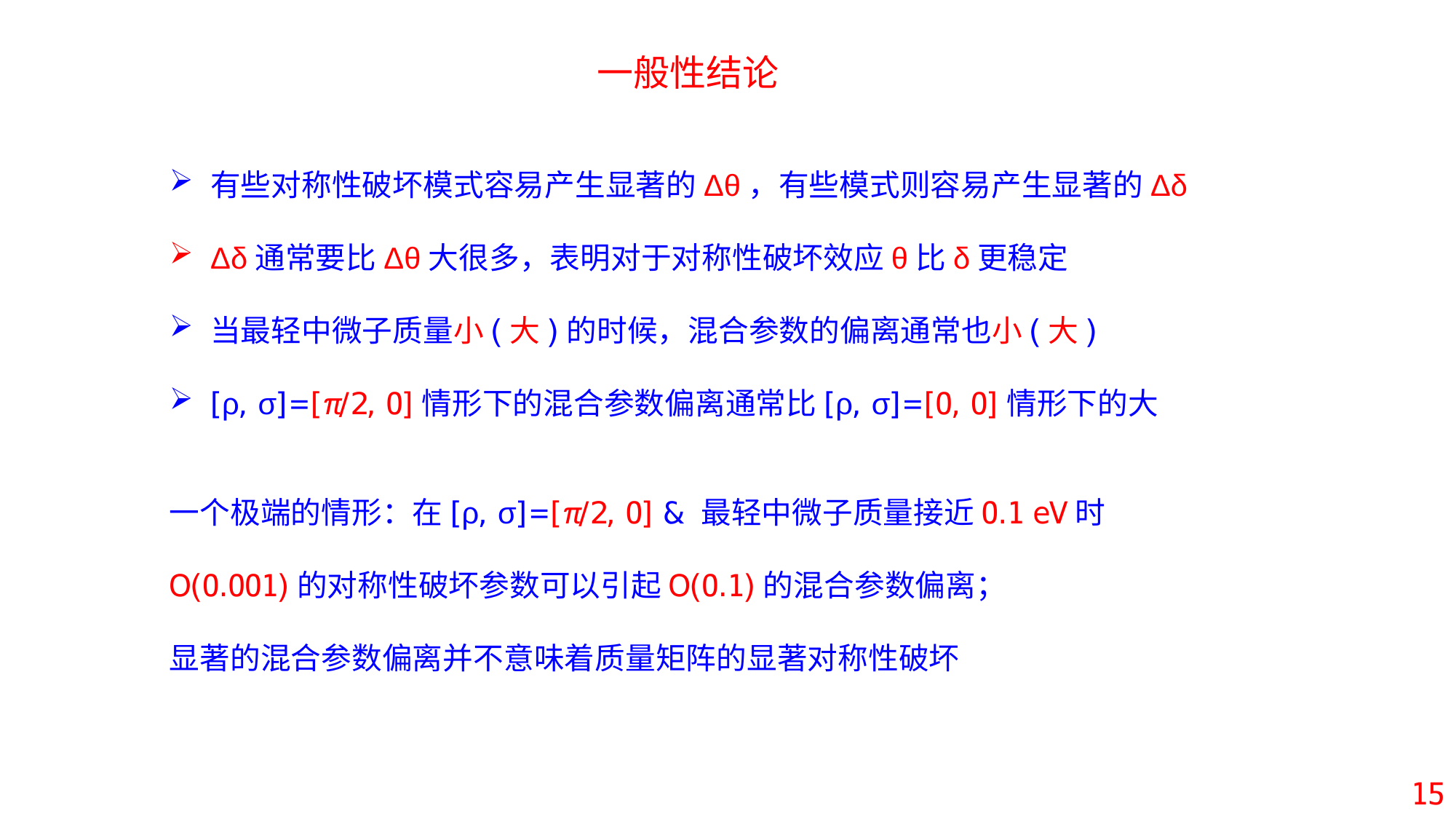

一般性结论
有些对称性破坏模式容易产生显著的Δθ，有些模式则容易产生显著的Δδ
Δδ通常要比Δθ大很多，表明对于对称性破坏效应θ比δ更稳定
当最轻中微子质量小(大)的时候，混合参数的偏离通常也小(大)
[ρ, σ]=[π/2, 0]情形下的混合参数偏离通常比[ρ, σ]=[0, 0]情形下的大

一个极端的情形：在[ρ, σ]=[π/2, 0] & 最轻中微子质量接近0.1 eV时
O(0.001)的对称性破坏参数可以引起O(0.1)的混合参数偏离；
显著的混合参数偏离并不意味着质量矩阵的显著对称性破坏
15